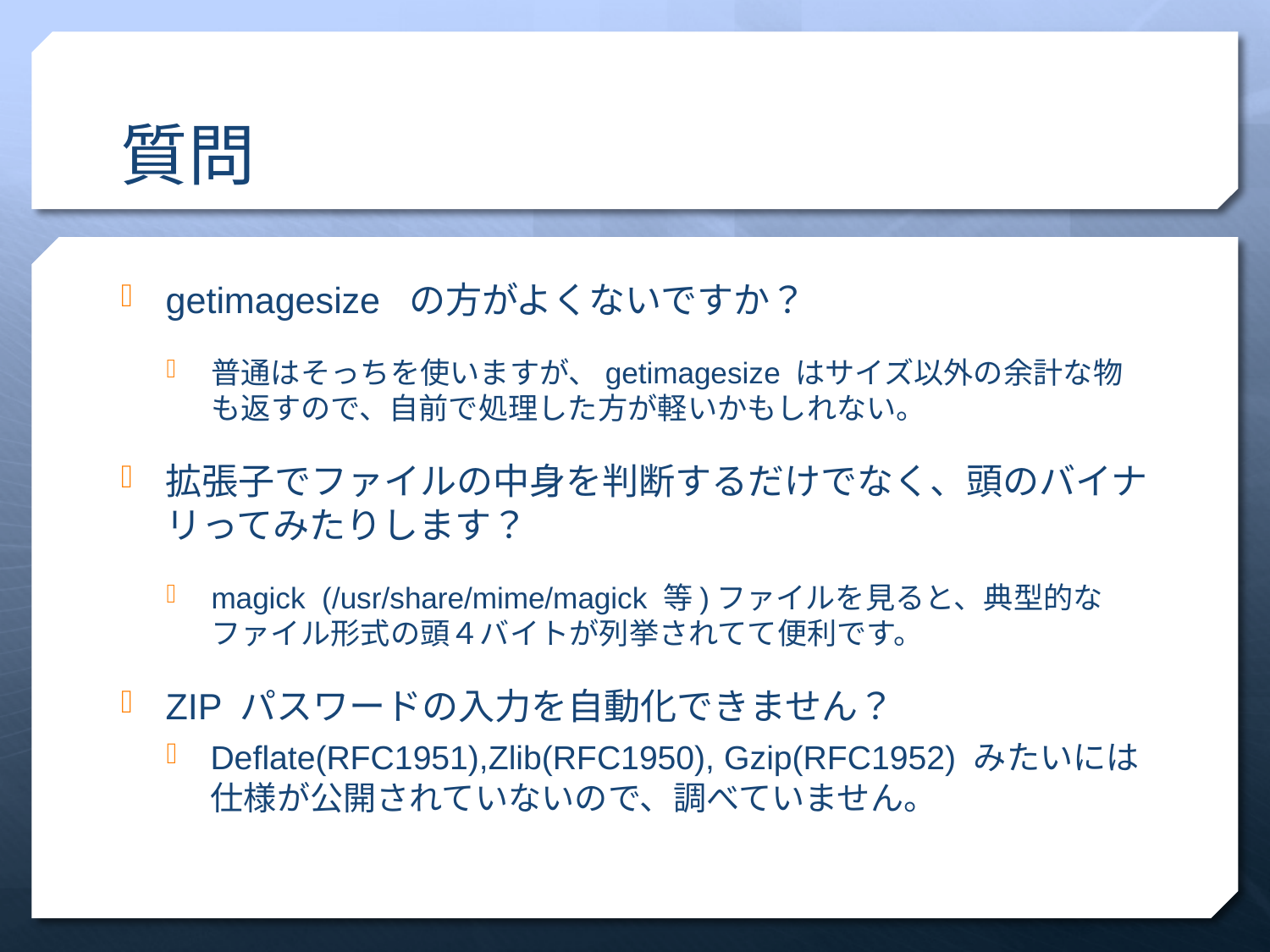

# 質問
getimagesize  の方がよくないですか？
普通はそっちを使いますが、getimagesize はサイズ以外の余計な物も返すので、自前で処理した方が軽いかもしれない。
拡張子でファイルの中身を判断するだけでなく、頭のバイナリってみたりします？
magick  (/usr/share/mime/magick 等)ファイルを見ると、典型的なファイル形式の頭４バイトが列挙されてて便利です。
ZIP パスワードの入力を自動化できません？
Deflate(RFC1951),Zlib(RFC1950), Gzip(RFC1952) みたいには仕様が公開されていないので、調べていません。